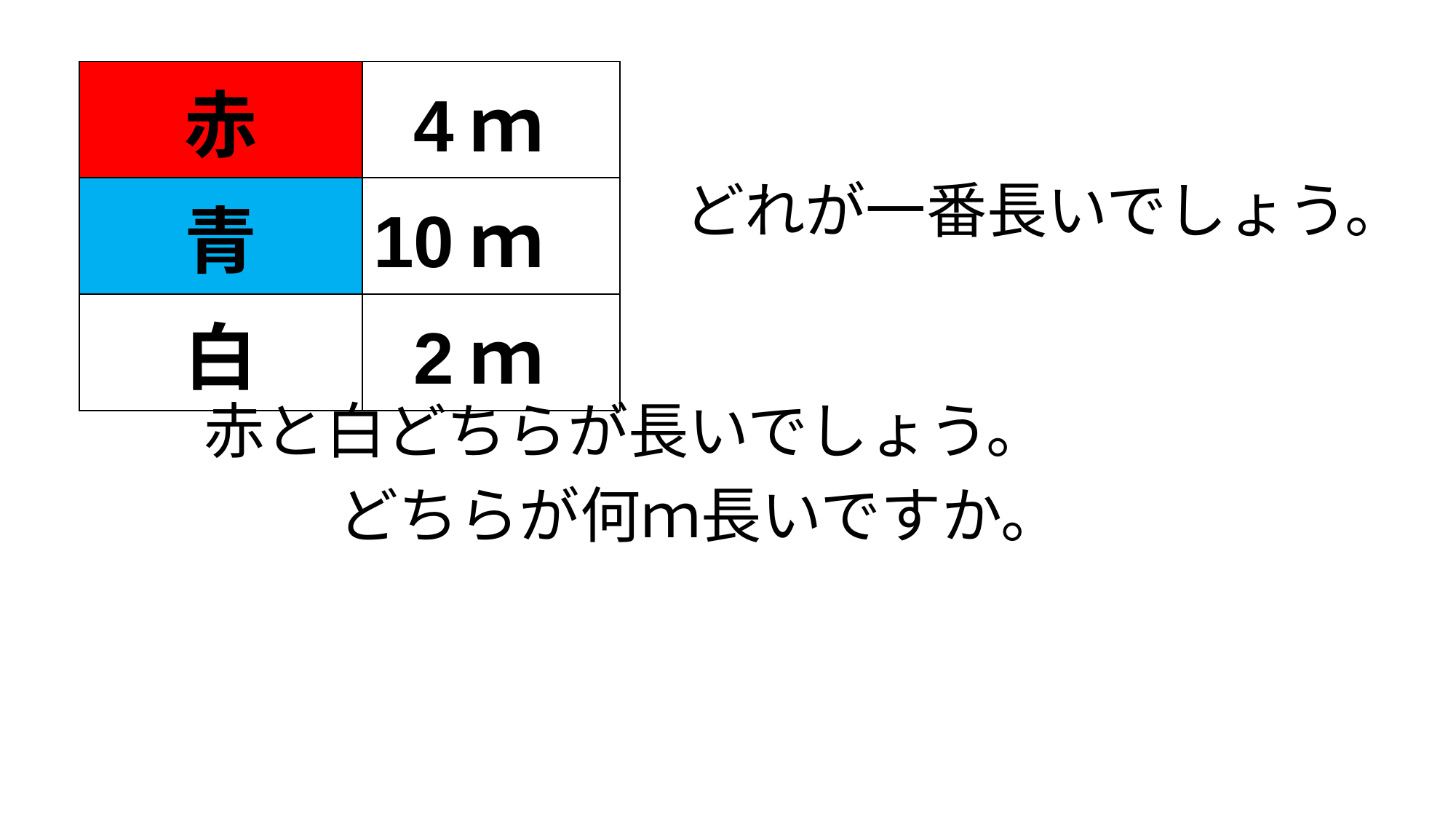

| 赤 | 4ｍ |
| --- | --- |
| 青 | 10ｍ |
| 白 | 2ｍ |
どれが一番長いでしょう。
赤と白どちらが長いでしょう。
どちらが何ｍ長いですか。